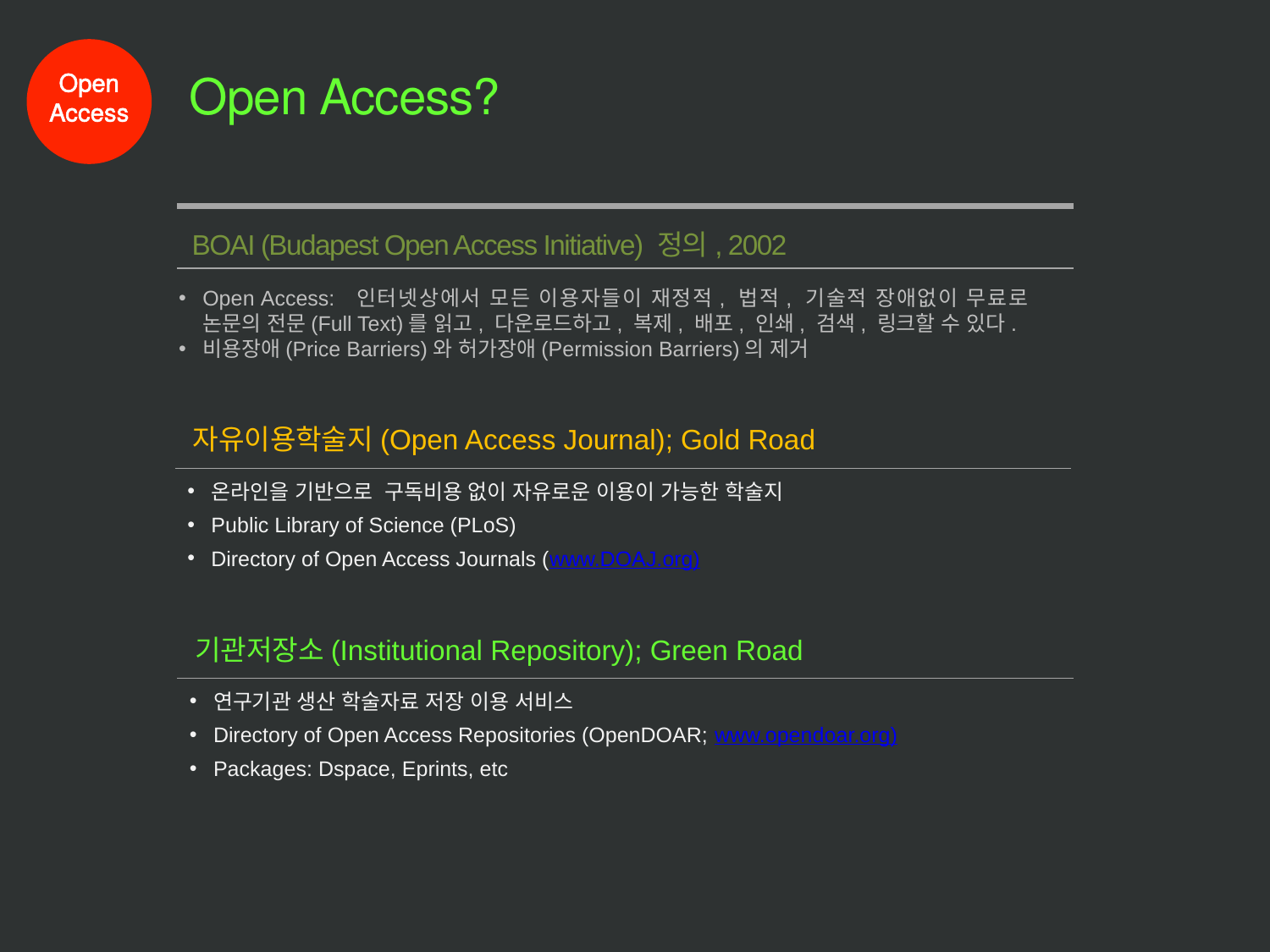

Open Access?
Open Access
BOAI (Budapest Open Access Initiative) 정의, 2002
Open Access:  인터넷상에서 모든 이용자들이 재정적, 법적, 기술적 장애없이 무료로 논문의 전문(Full Text)를 읽고, 다운로드하고, 복제, 배포, 인쇄, 검색, 링크할 수 있다.
비용장애(Price Barriers)와 허가장애(Permission Barriers)의 제거
자유이용학술지(Open Access Journal); Gold Road
온라인을 기반으로  구독비용 없이 자유로운 이용이 가능한 학술지
Public Library of Science (PLoS)
Directory of Open Access Journals (www.DOAJ.org)
기관저장소(Institutional Repository); Green Road
연구기관 생산 학술자료 저장 이용 서비스
Directory of Open Access Repositories (OpenDOAR; www.opendoar.org)
Packages: Dspace, Eprints, etc